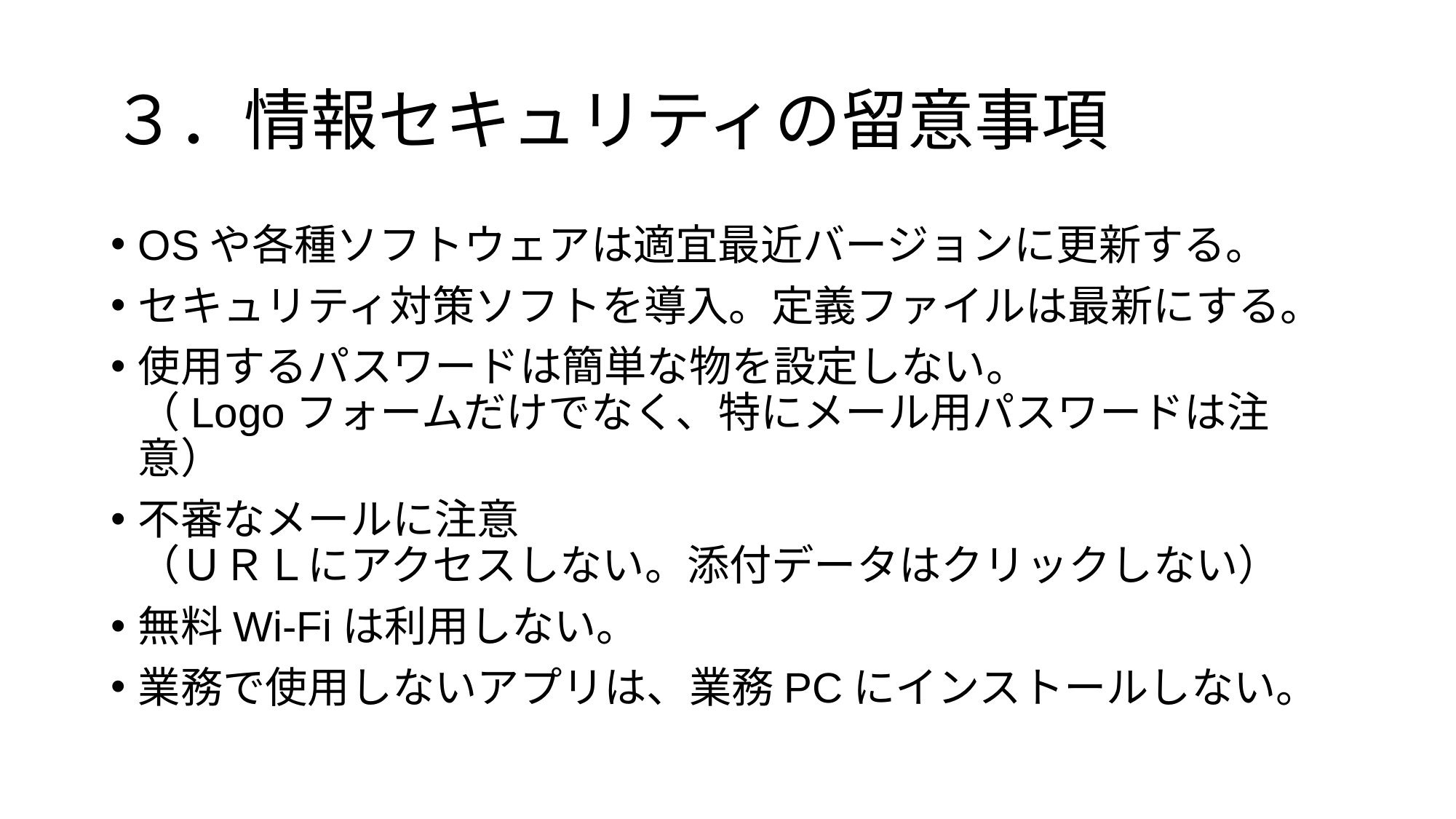

# ３．情報セキュリティの留意事項
OSや各種ソフトウェアは適宜最近バージョンに更新する。
セキュリティ対策ソフトを導入。定義ファイルは最新にする。
使用するパスワードは簡単な物を設定しない。
（Logoフォームだけでなく、特にメール用パスワードは注意）
不審なメールに注意
（ＵＲＬにアクセスしない。添付データはクリックしない）
無料Wi-Fiは利用しない。
業務で使用しないアプリは、業務PCにインストールしない。